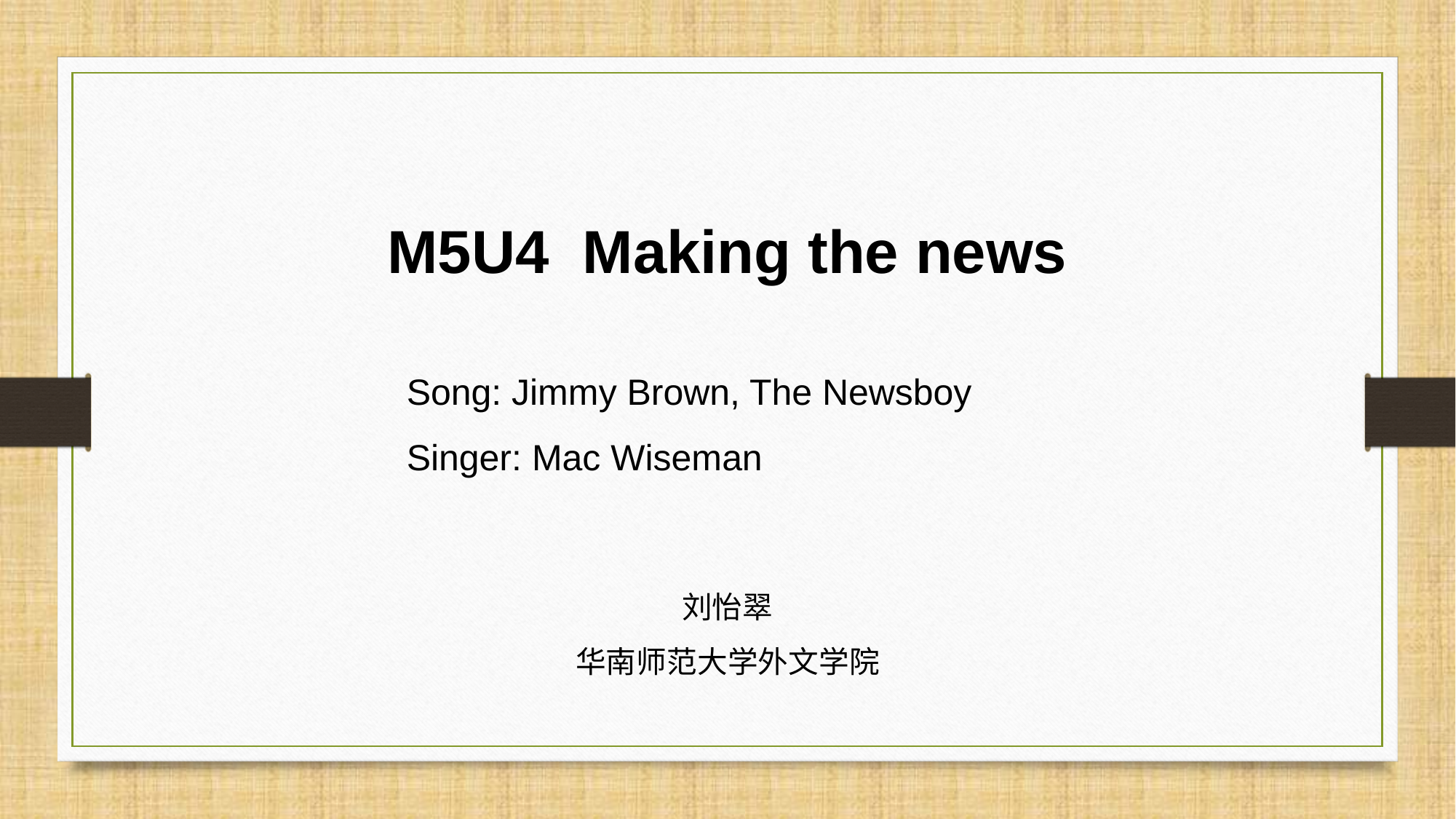

M5U4  Making the news
Song: Jimmy Brown, The Newsboy
Singer: Mac Wiseman
刘怡翠
华南师范大学外文学院